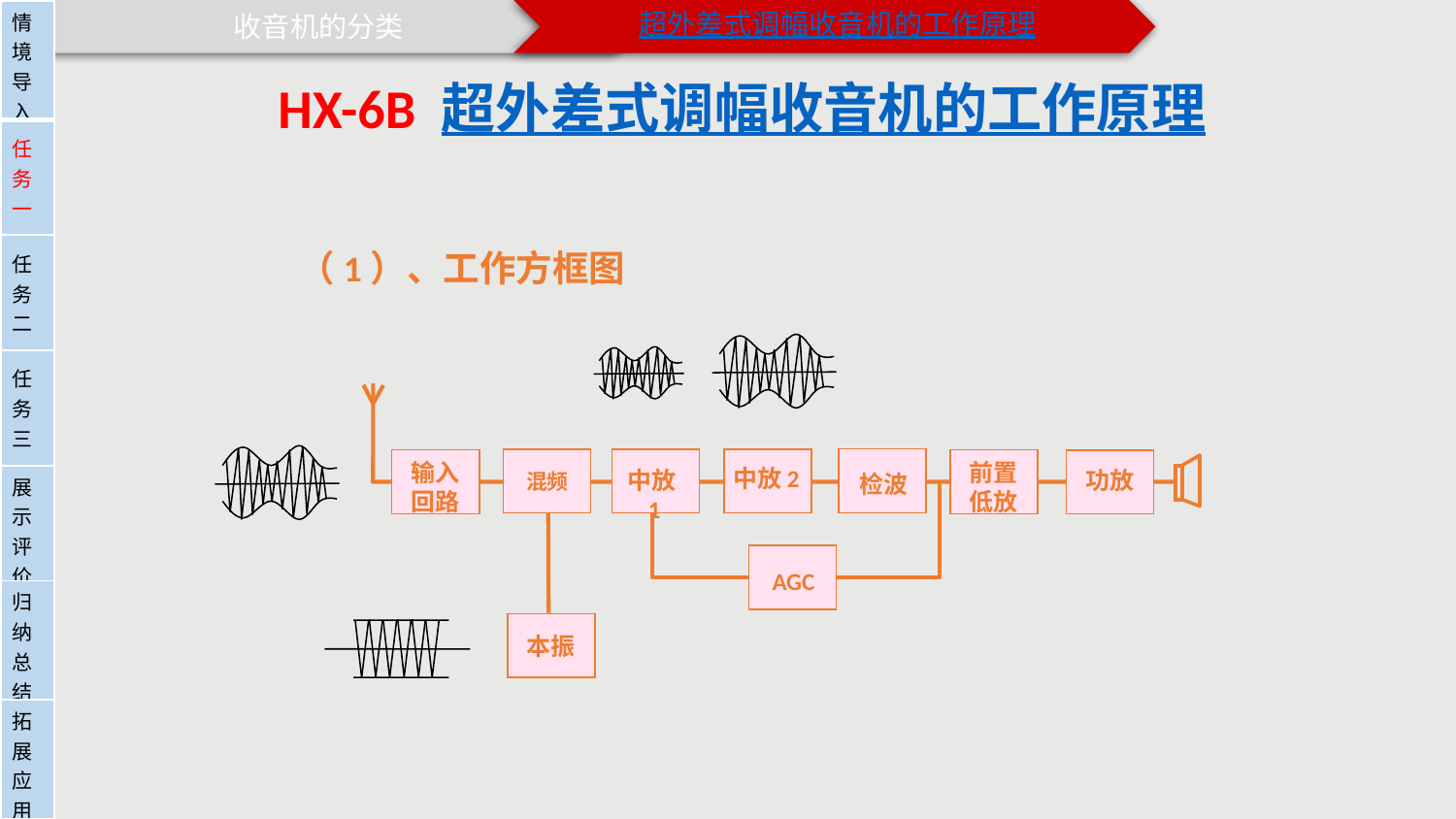

| 情境导入 |
| --- |
| 任务一 |
| 任务二 |
| 任务三 |
| 展示评价 |
| 归纳总结 |
| 拓展应用 |
收音机的分类
超外差式调幅收音机的工作原理
HX-6B 超外差式调幅收音机的工作原理
（1）、工作方框图

输入
回路
前置
低放

中放2
功放
中放1
混频
检波

AGC

本振